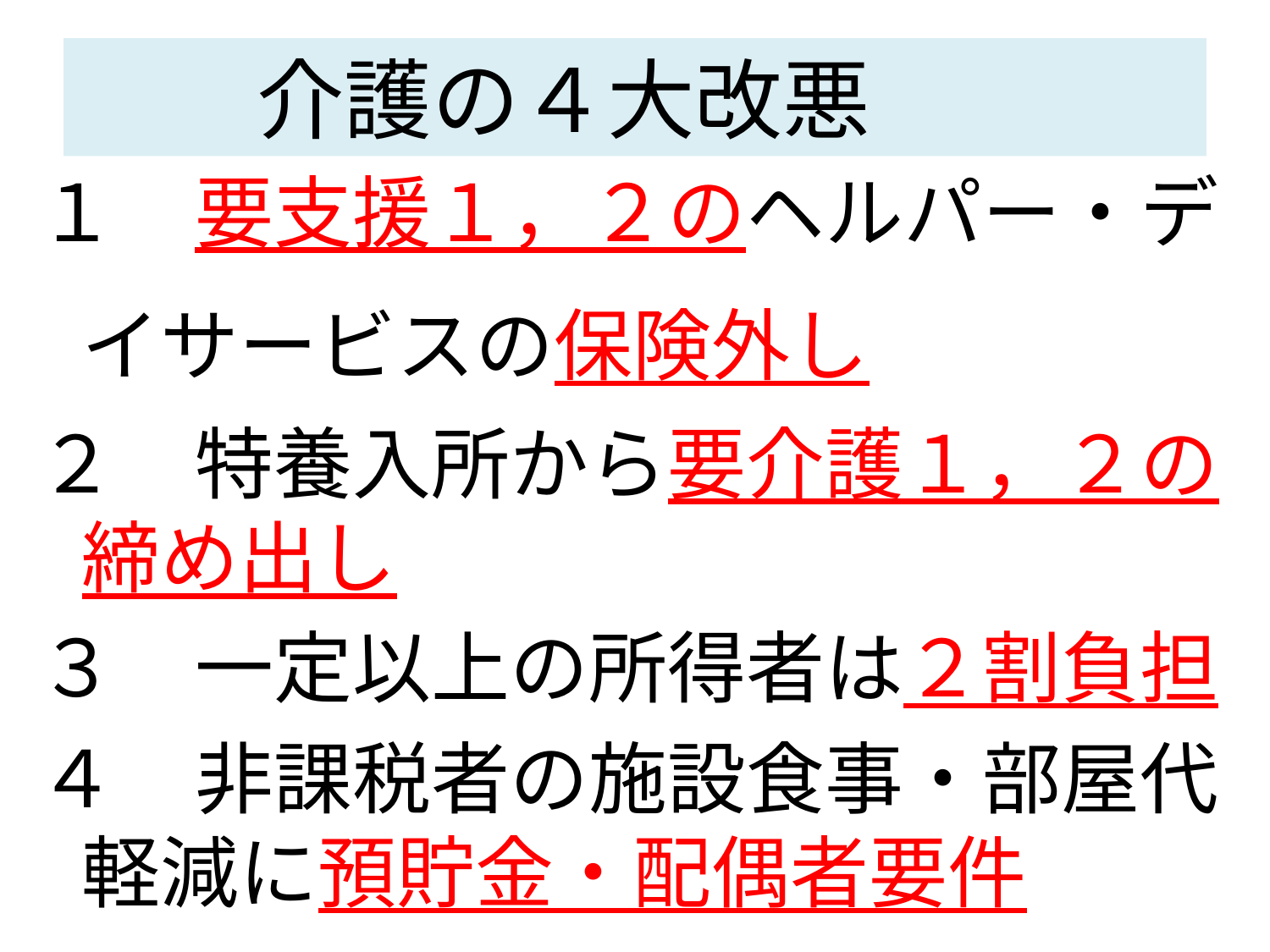

# 介護の４大改悪
１　要支援１，２のヘルパー・デイサービスの保険外し
２　特養入所から要介護１，２の締め出し
３　一定以上の所得者は２割負担
４　非課税者の施設食事・部屋代軽減に預貯金・配偶者要件